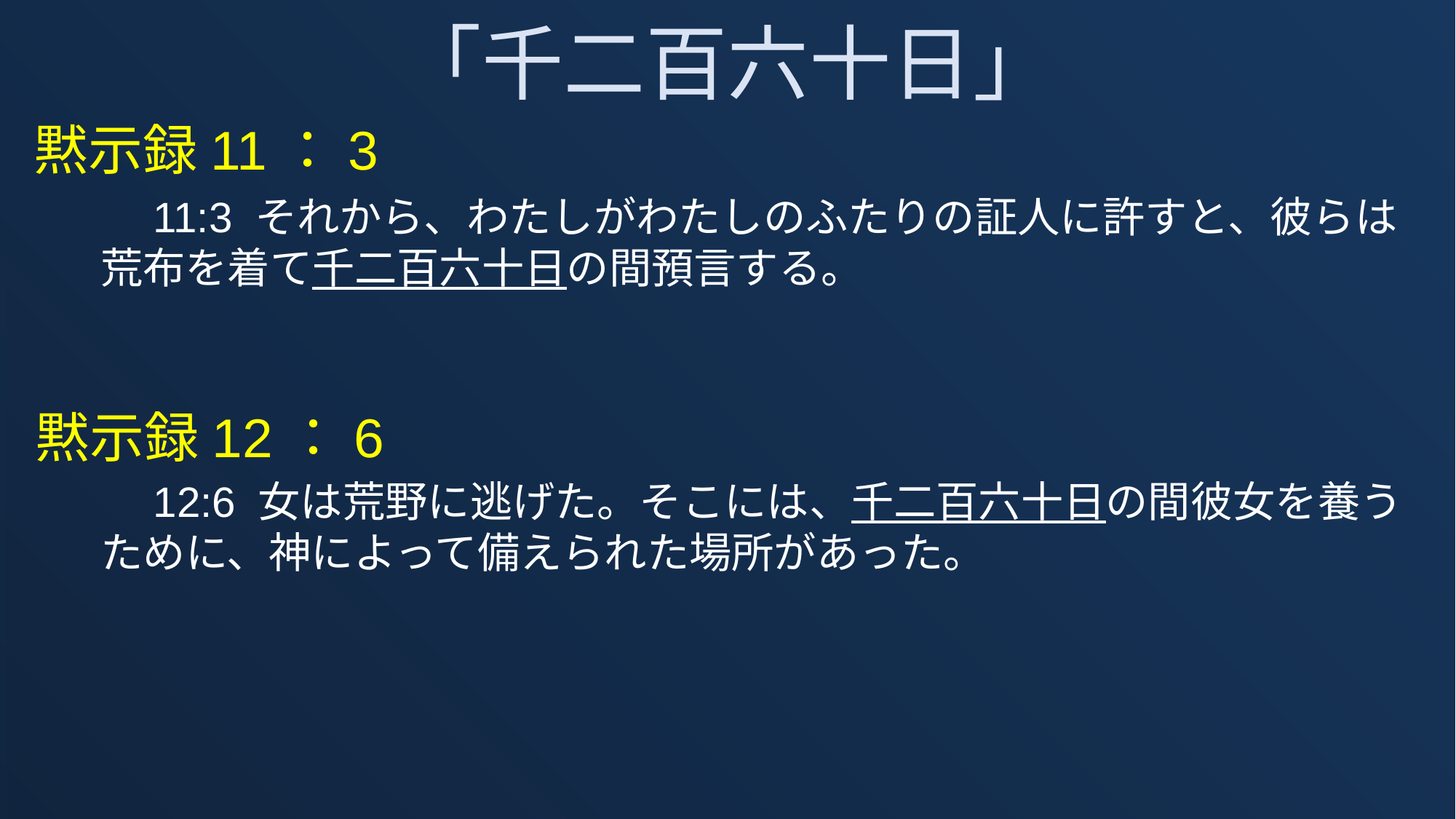

「千二百六十日」
黙示録11：3
　11:3 それから、わたしがわたしのふたりの証人に許すと、彼らは荒布を着て千二百六十日の間預言する。
黙示録12：6
　12:6 女は荒野に逃げた。そこには、千二百六十日の間彼女を養うために、神によって備えられた場所があった。